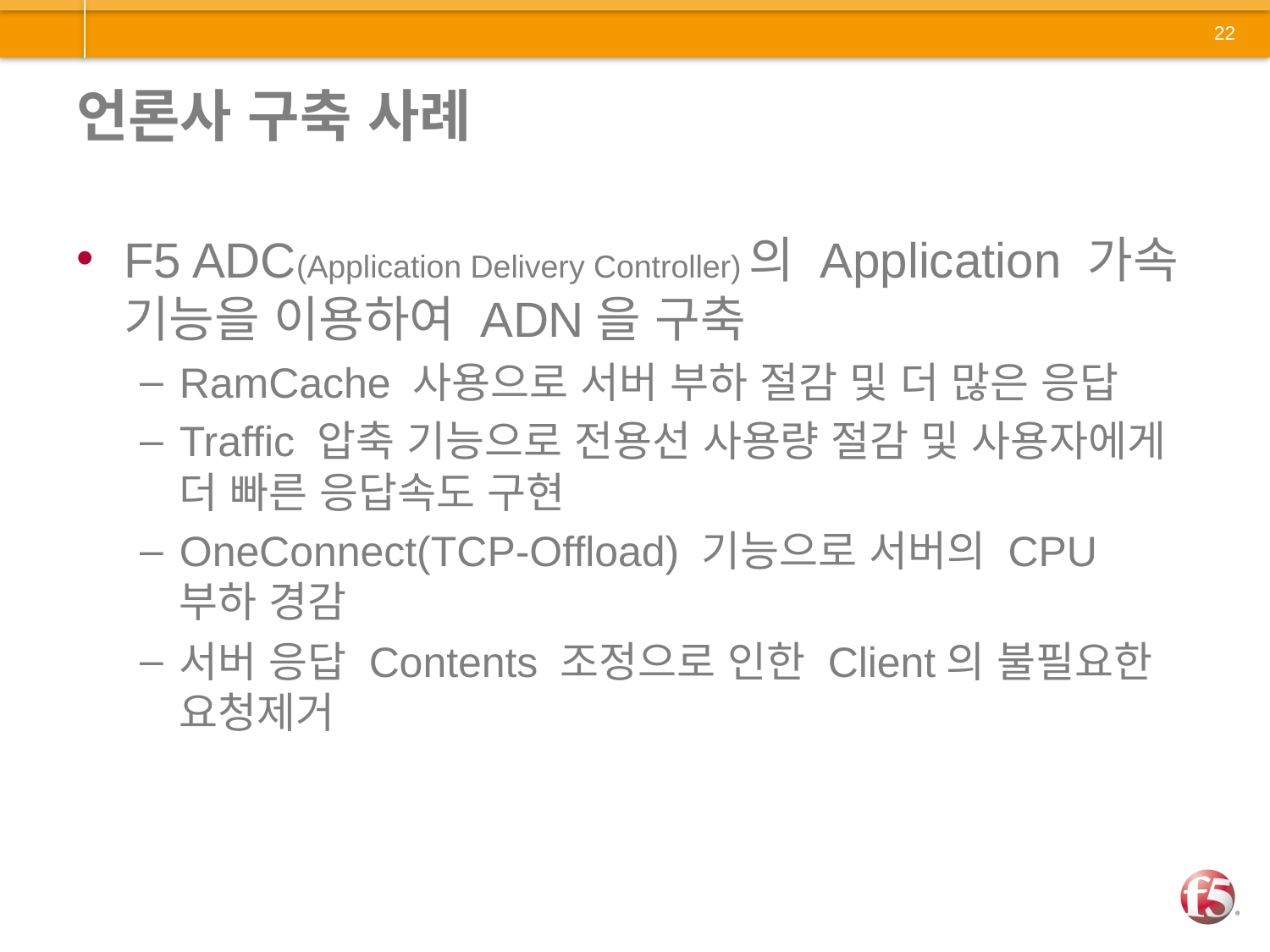

# 언론사 구축 사례
F5 ADC(Application Delivery Controller)의 Application 가속 기능을 이용하여 ADN을 구축
RamCache 사용으로 서버 부하 절감 및 더 많은 응답
Traffic 압축 기능으로 전용선 사용량 절감 및 사용자에게 더 빠른 응답속도 구현
OneConnect(TCP-Offload) 기능으로 서버의 CPU 부하 경감
서버 응답 Contents 조정으로 인한 Client의 불필요한 요청제거